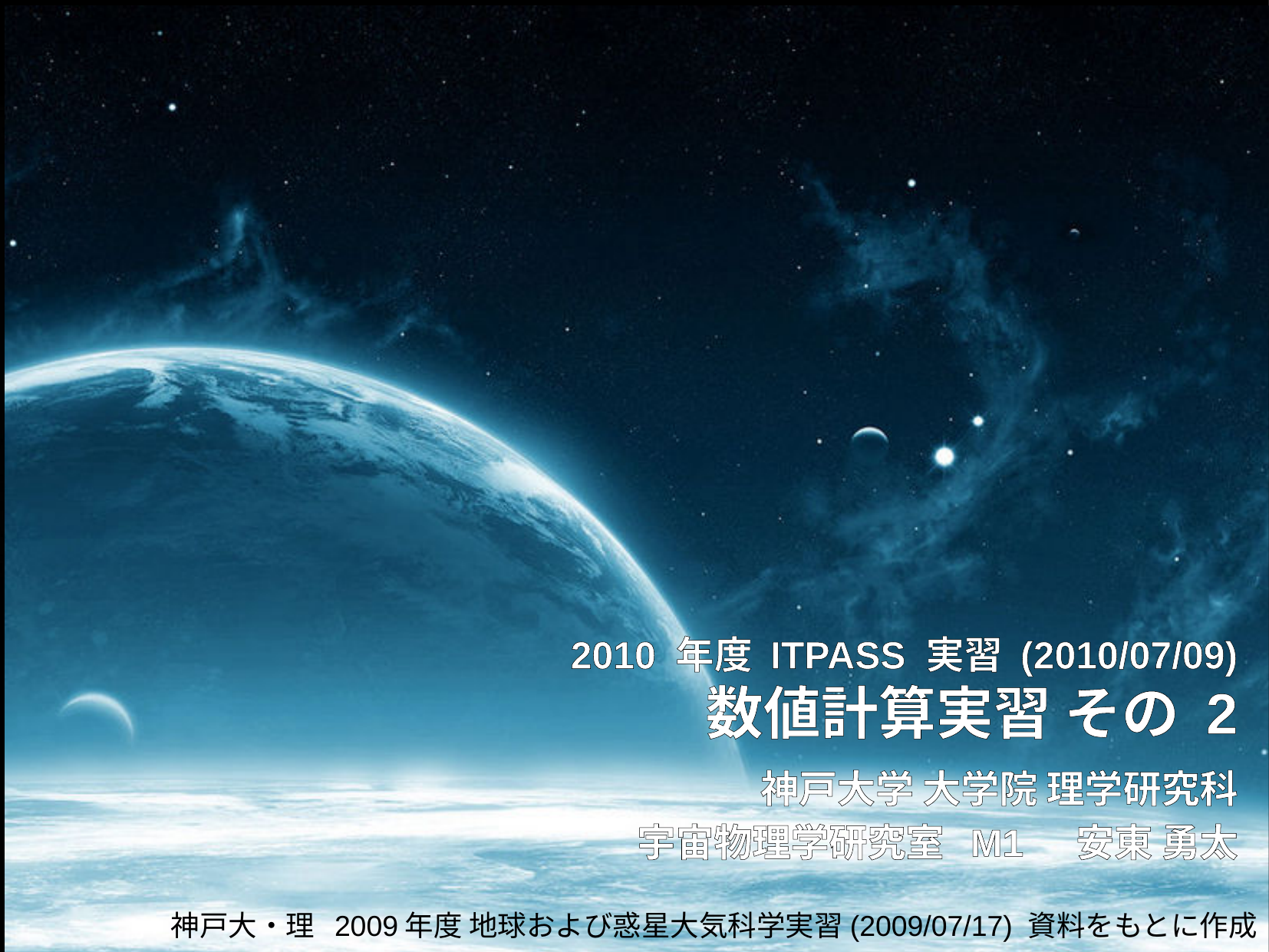

# 2010 年度 ITPASS 実習 (2010/07/09) 数値計算実習 その 2
神戸大学 大学院 理学研究科
宇宙物理学研究室  M1    安東 勇太
神戸大・理  2009年度 地球および惑星大気科学実習(2009/07/17) 資料をもとに作成